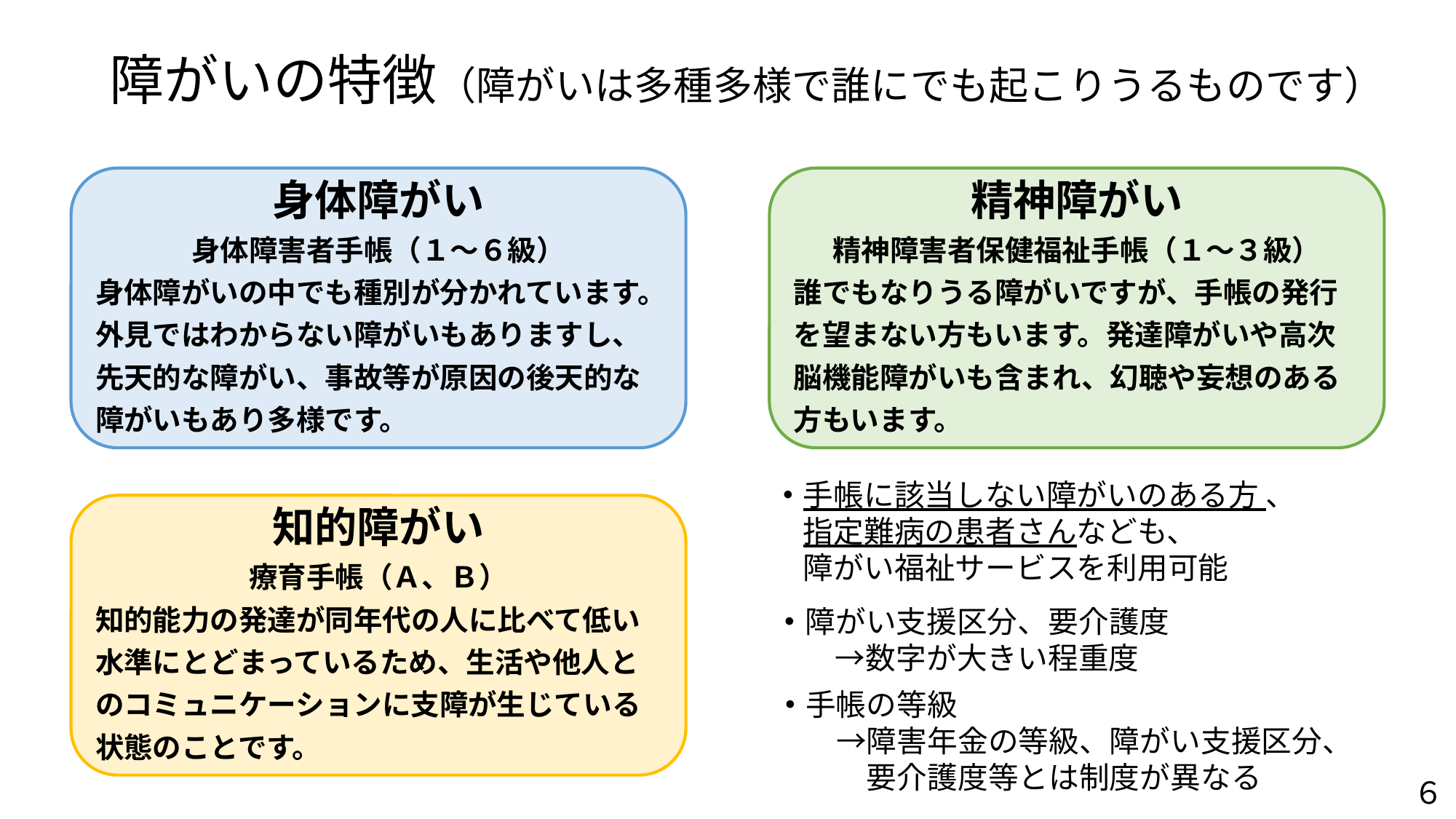

# 障がいの特徴（障がいは多種多様で誰にでも起こりうるものです）
身体障がい
身体障害者手帳（１～６級）
身体障がいの中でも種別が分かれています。外見ではわからない障がいもありますし、先天的な障がい、事故等が原因の後天的な障がいもあり多様です。

精神障がい
精神障害者保健福祉手帳（１～３級）
誰でもなりうる障がいですが、手帳の発行を望まない方もいます。発達障がいや高次脳機能障がいも含まれ、幻聴や妄想のある方もいます。
・手帳に該当しない障がいのある方 、
　指定難病の患者さんなども、
　障がい福祉サービスを利用可能
・障がい支援区分、要介護度
　　→数字が大きい程重度
・手帳の等級
　　→障害年金の等級、障がい支援区分、
　　　要介護度等とは制度が異なる
知的障がい
療育手帳（Ａ、Ｂ）
知的能力の発達が同年代の人に比べて低い水準にとどまっているため、生活や他人とのコミュニケーションに支障が生じている状態のことです。
６